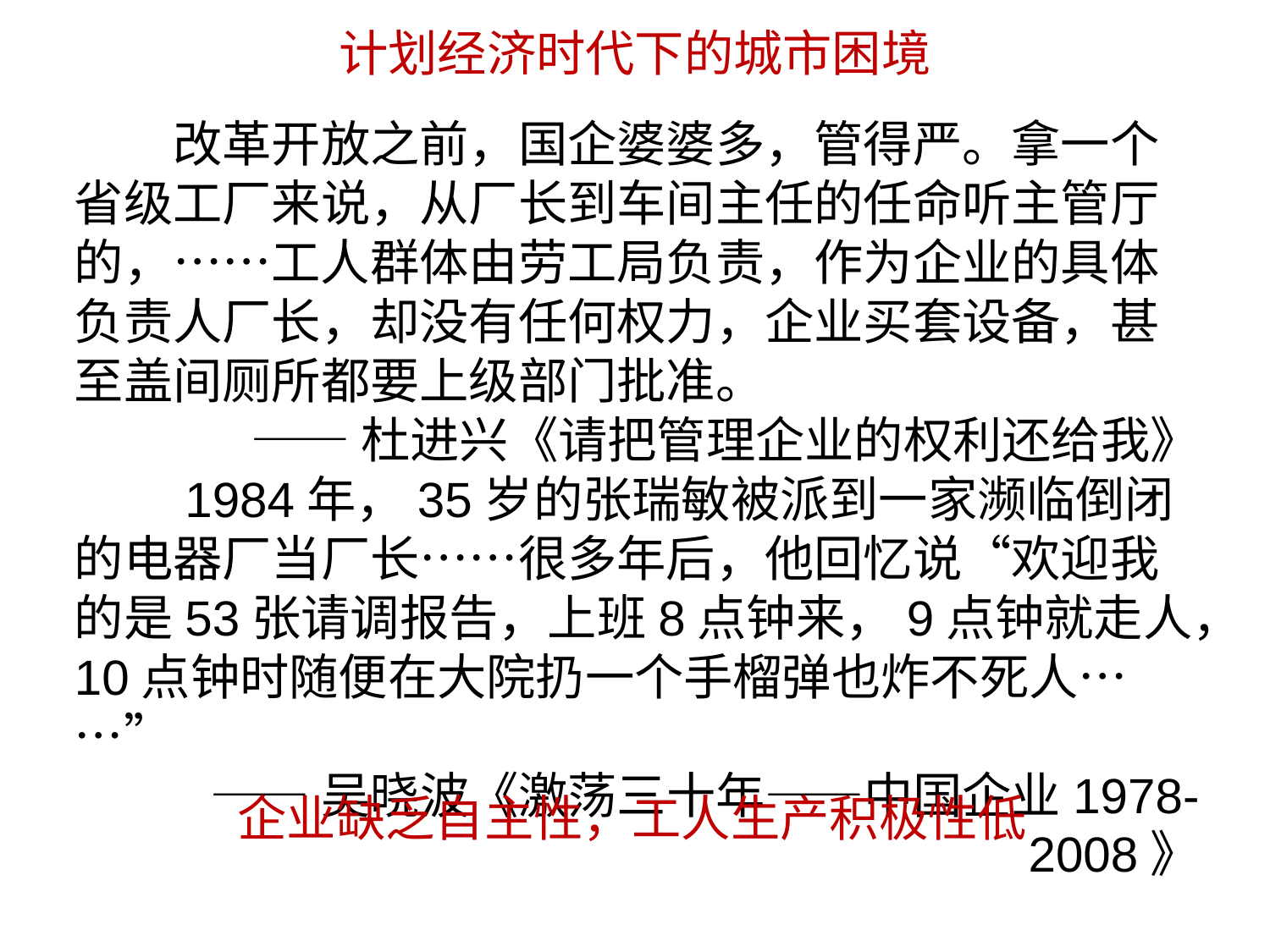

计划经济时代下的城市困境
　　改革开放之前，国企婆婆多，管得严。拿一个省级工厂来说，从厂长到车间主任的任命听主管厅的，……工人群体由劳工局负责，作为企业的具体负责人厂长，却没有任何权力，企业买套设备，甚至盖间厕所都要上级部门批准。
——杜进兴《请把管理企业的权利还给我》
　　1984年，35岁的张瑞敏被派到一家濒临倒闭的电器厂当厂长……很多年后，他回忆说“欢迎我的是53张请调报告，上班8点钟来，9点钟就走人，10点钟时随便在大院扔一个手榴弹也炸不死人……”
——吴晓波《激荡三十年——中国企业1978-2008》
企业缺乏自主性，工人生产积极性低